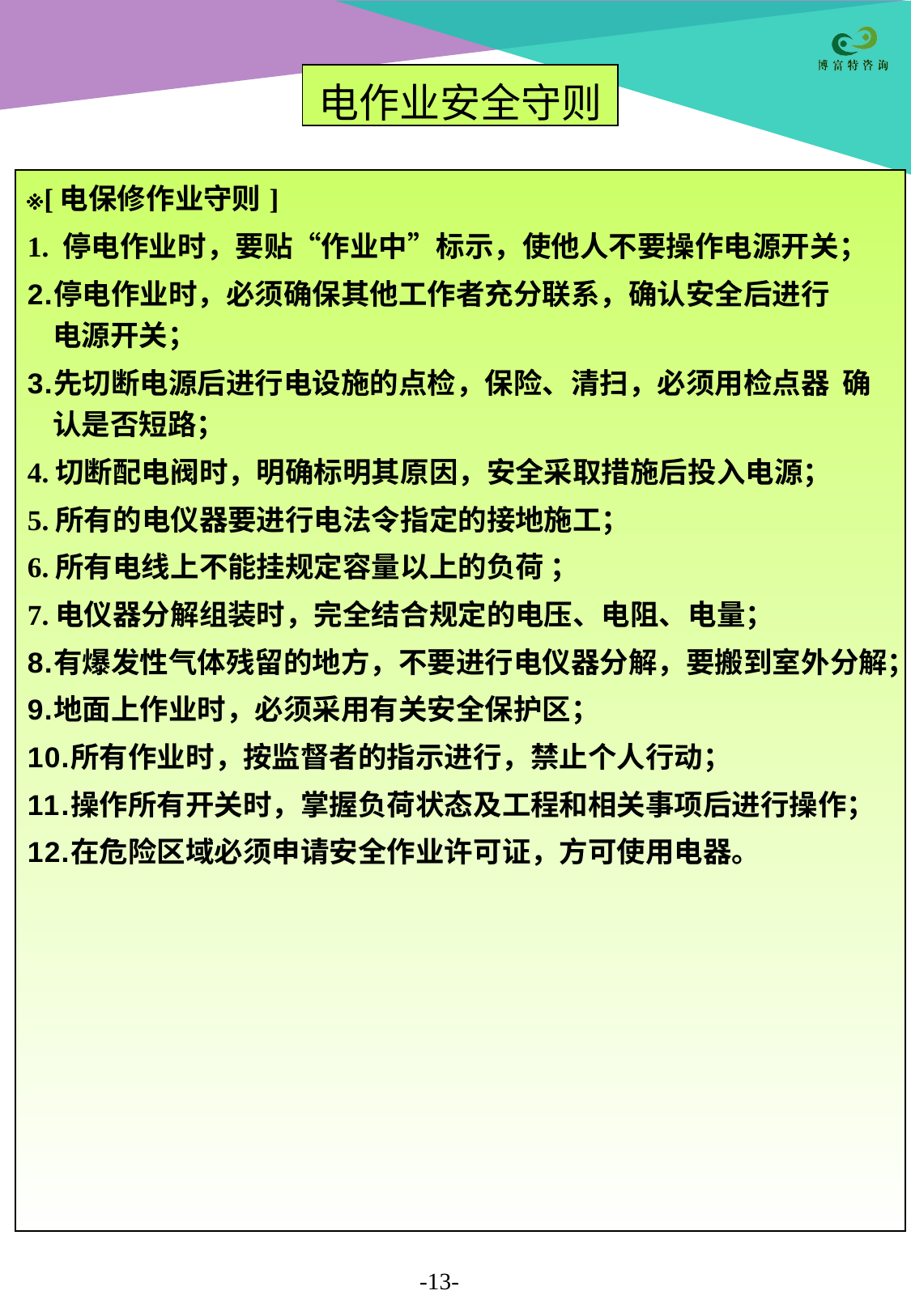

| 电作业安全守则 |
| --- |
| ※[电保修作业守则] 1. 停电作业时，要贴“作业中”标示，使他人不要操作电源开关； 停电作业时，必须确保其他工作者充分联系，确认安全后进行 电源开关； 先切断电源后进行电设施的点检，保险、清扫，必须用检点器 确认是否短路； 4.切断配电阀时，明确标明其原因，安全采取措施后投入电源； 5.所有的电仪器要进行电法令指定的接地施工； 6.所有电线上不能挂规定容量以上的负荷 ； 7.电仪器分解组装时，完全结合规定的电压、电阻、电量； 有爆发性气体残留的地方，不要进行电仪器分解，要搬到室外分解； 地面上作业时，必须采用有关安全保护区； 所有作业时，按监督者的指示进行，禁止个人行动； 操作所有开关时，掌握负荷状态及工程和相关事项后进行操作； 在危险区域必须申请安全作业许可证，方可使用电器。 |
| --- |
-13-